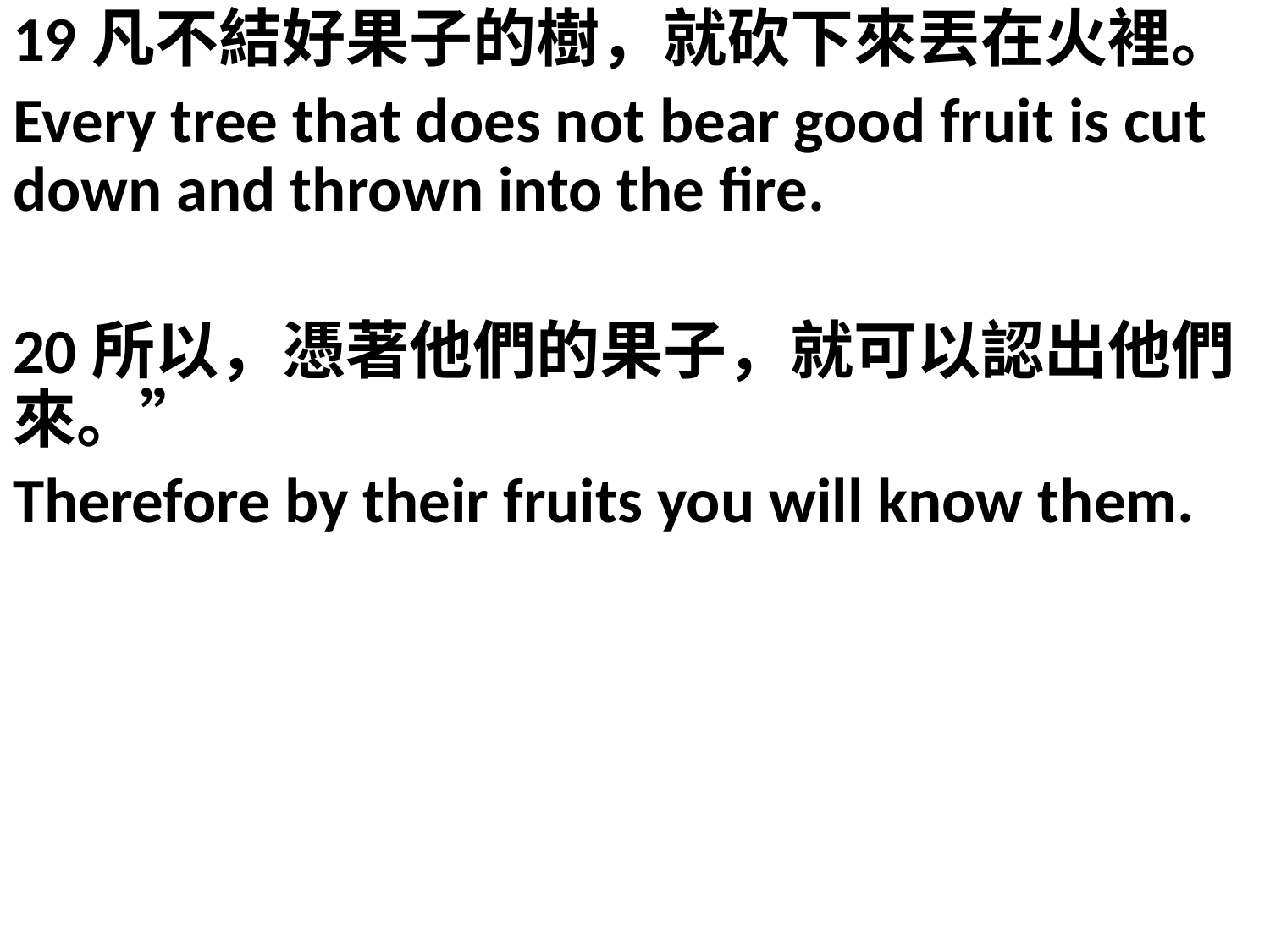

19凡不結好果子的樹，就砍下來丟在火裡。
Every tree that does not bear good fruit is cut down and thrown into the fire.

20所以，憑著他們的果子，就可以認出他們來。”
Therefore by their fruits you will know them.